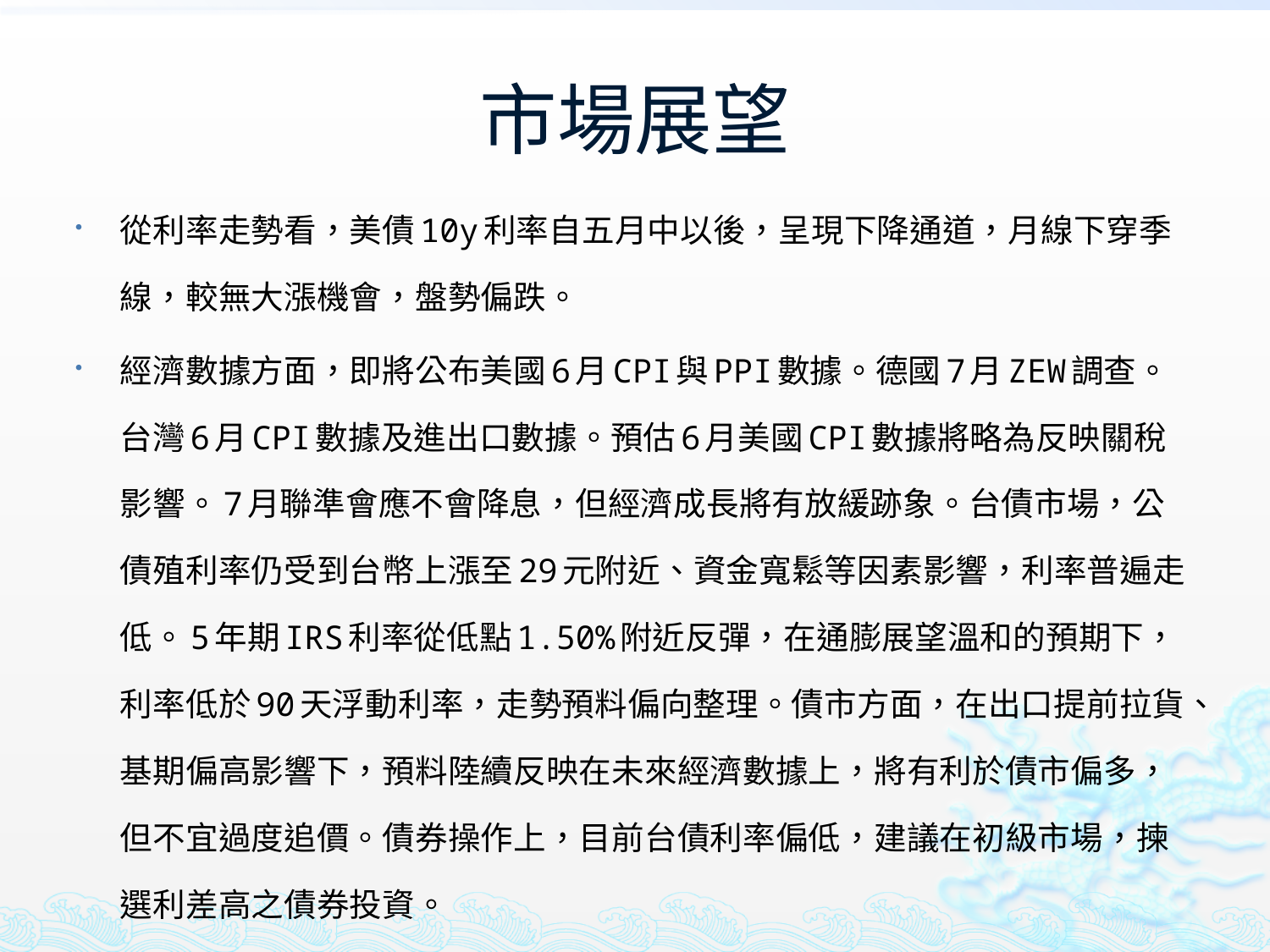

# 市場展望
從利率走勢看，美債10y利率自五月中以後，呈現下降通道，月線下穿季線，較無大漲機會，盤勢偏跌。
經濟數據方面，即將公布美國6月CPI與PPI數據。德國7月ZEW調查。台灣6月CPI數據及進出口數據。預估6月美國CPI數據將略為反映關稅影響。7月聯準會應不會降息，但經濟成長將有放緩跡象。台債市場，公債殖利率仍受到台幣上漲至29元附近、資金寬鬆等因素影響，利率普遍走低。5年期IRS利率從低點1.50%附近反彈，在通膨展望溫和的預期下，利率低於90天浮動利率，走勢預料偏向整理。債市方面，在出口提前拉貨、基期偏高影響下，預料陸續反映在未來經濟數據上，將有利於債市偏多，但不宜過度追價。債券操作上，目前台債利率偏低，建議在初級市場，揀選利差高之債券投資。